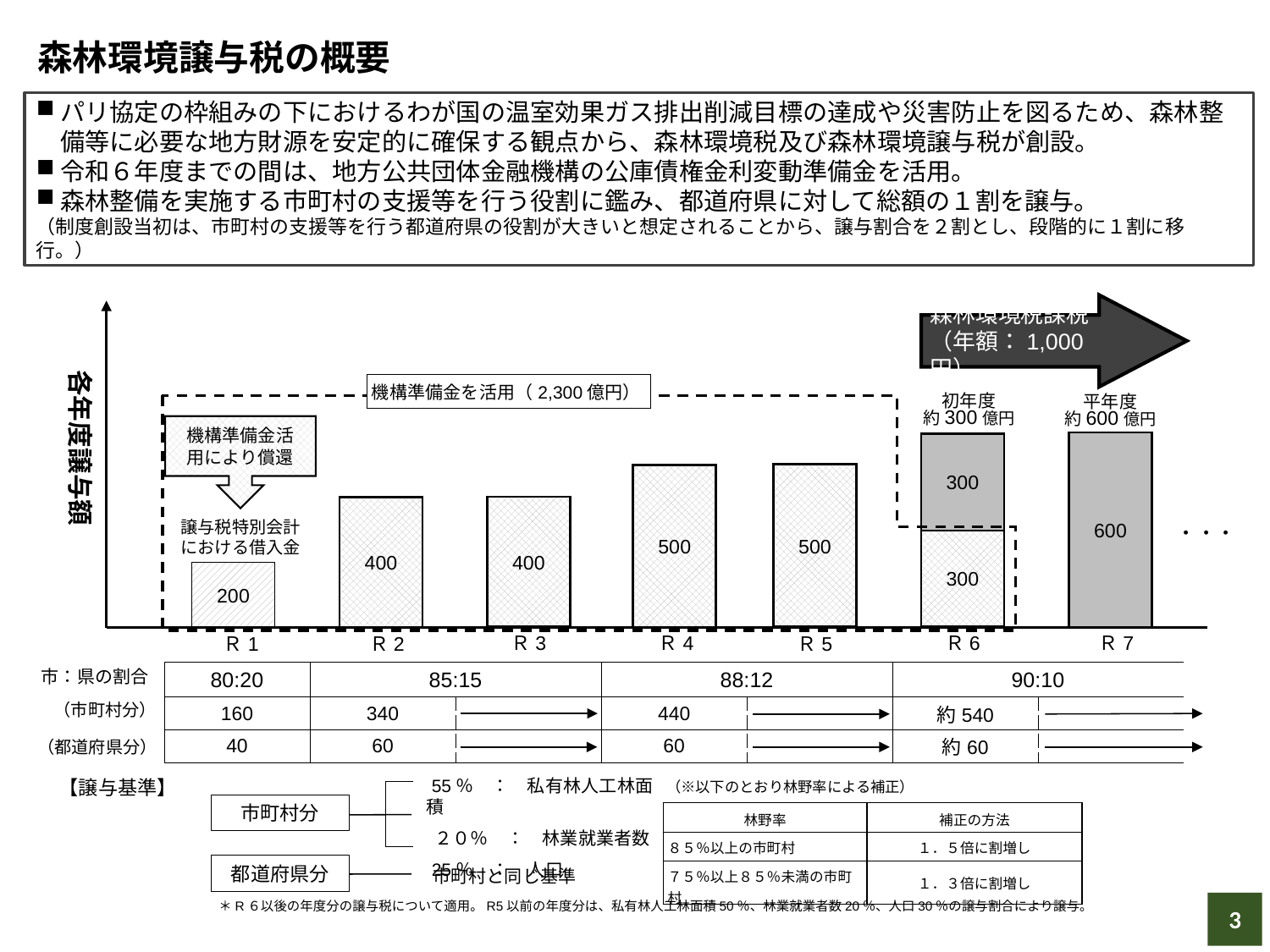

森林環境譲与税の概要
パリ協定の枠組みの下におけるわが国の温室効果ガス排出削減目標の達成や災害防止を図るため、森林整備等に必要な地方財源を安定的に確保する観点から、森林環境税及び森林環境譲与税が創設。
令和６年度までの間は、地方公共団体金融機構の公庫債権金利変動準備金を活用。
森林整備を実施する市町村の支援等を行う役割に鑑み、都道府県に対して総額の１割を譲与。
（制度創設当初は、市町村の支援等を行う都道府県の役割が大きいと想定されることから、譲与割合を２割とし、段階的に１割に移行。）
森林環境税課税 （年額：1,000円）
各年度譲与額
600

500

400

・・・
300
200
Ｒ4
Ｒ3
Ｒ7
Ｒ6
Ｒ1
Ｒ2
Ｒ5
機構準備金を活用（2,300億円）
初年度
約300億円
平年度
約600億円

機構準備金活用により償還
300

500

400

譲与税特別会計
における借入金

市：県の割合
| 80:20 | 85:15 |  | 88:12 |  | 90:10 |  |
| --- | --- | --- | --- | --- | --- | --- |
| 160 | 340 |  | 440 |  | 約540 |  |
| 40 | 60 |  | 60 |  | 約60 |  |
（市町村分）
（都道府県分）
 55％　：　私有林人工林面積
 ２０％　：　林業就業者数
 25％　：　人口
【譲与基準】
（※以下のとおり林野率による補正）
市町村分
| 林野率 | 補正の方法 |
| --- | --- |
| ８５％以上の市町村 | １．５倍に割増し |
| ７５％以上８５％未満の市町村 | １．３倍に割増し |
都道府県分
 市町村と同じ基準
3
＊R６以後の年度分の譲与税について適用。R5以前の年度分は、私有林人工林面積50％、林業就業者数20％、人口30％の譲与割合により譲与。